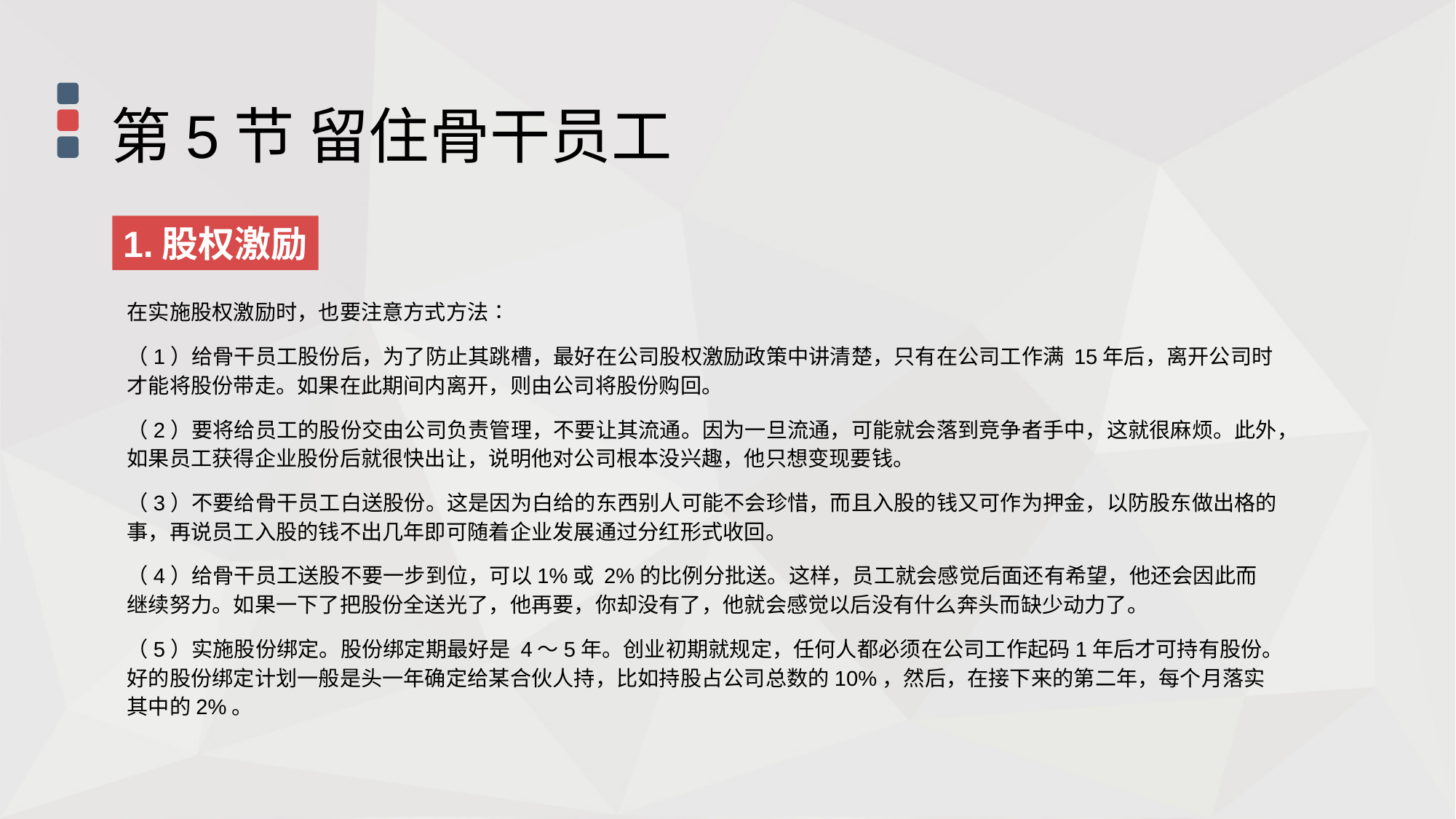

第5节 留住骨干员工
1.股权激励
在实施股权激励时，也要注意方式方法∶
（1）给骨干员工股份后，为了防止其跳槽，最好在公司股权激励政策中讲清楚，只有在公司工作满 15年后，离开公司时才能将股份带走。如果在此期间内离开，则由公司将股份购回。
（2）要将给员工的股份交由公司负责管理，不要让其流通。因为一旦流通，可能就会落到竞争者手中，这就很麻烦。此外，如果员工获得企业股份后就很快出让，说明他对公司根本没兴趣，他只想变现要钱。
（3）不要给骨干员工白送股份。这是因为白给的东西别人可能不会珍惜，而且入股的钱又可作为押金，以防股东做出格的事，再说员工入股的钱不出几年即可随着企业发展通过分红形式收回。
（4）给骨干员工送股不要一步到位，可以1%或 2%的比例分批送。这样，员工就会感觉后面还有希望，他还会因此而继续努力。如果一下了把股份全送光了，他再要，你却没有了，他就会感觉以后没有什么奔头而缺少动力了。
（5）实施股份绑定。股份绑定期最好是 4～5年。创业初期就规定，任何人都必须在公司工作起码1年后才可持有股份。好的股份绑定计划一般是头一年确定给某合伙人持，比如持股占公司总数的10%，然后，在接下来的第二年，每个月落实其中的2%。